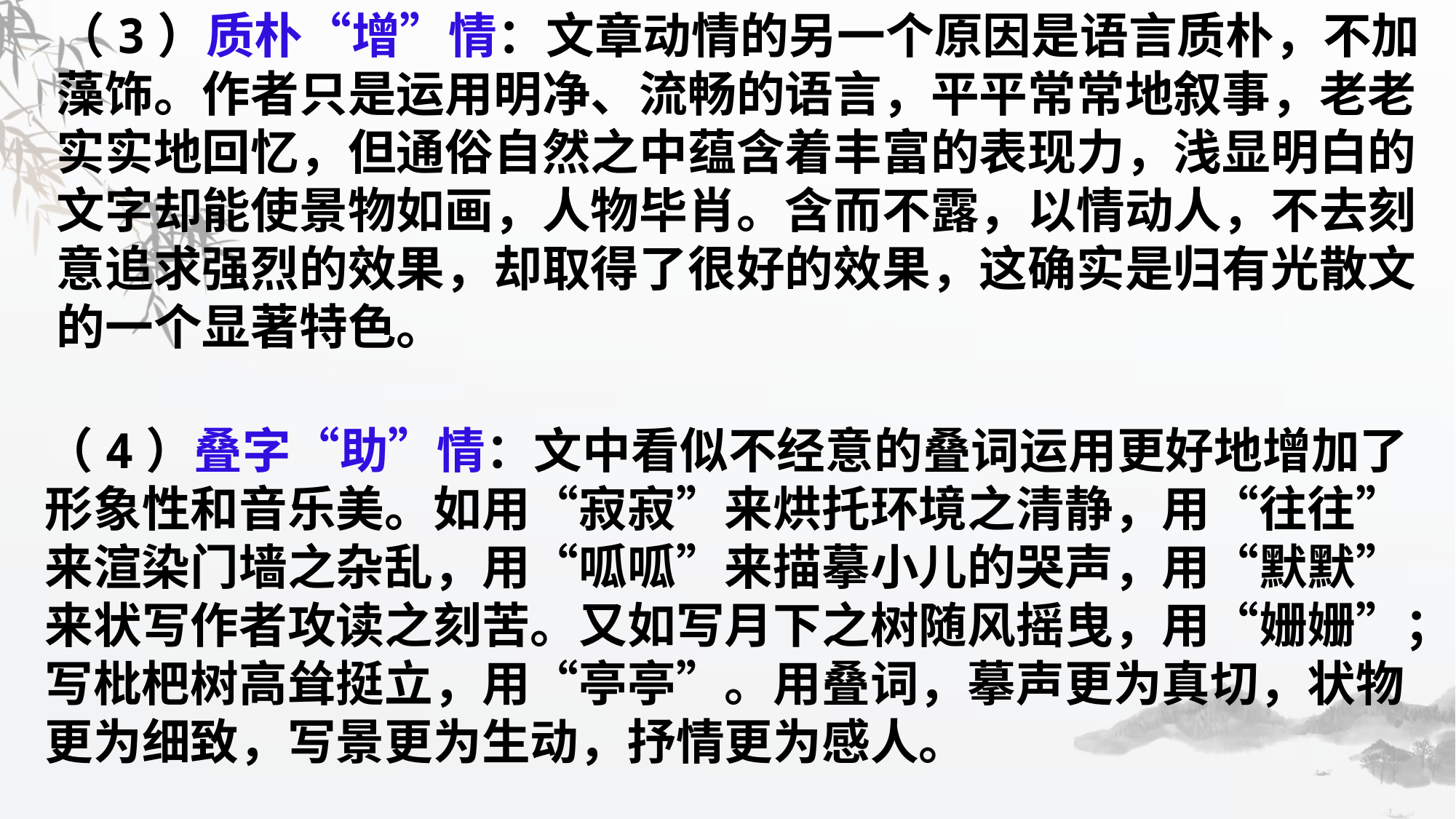

（3）质朴“增”情：文章动情的另一个原因是语言质朴，不加藻饰。作者只是运用明净、流畅的语言，平平常常地叙事，老老实实地回忆，但通俗自然之中蕴含着丰富的表现力，浅显明白的文字却能使景物如画，人物毕肖。含而不露，以情动人，不去刻意追求强烈的效果，却取得了很好的效果，这确实是归有光散文的一个显著特色。
（4）叠字“助”情：文中看似不经意的叠词运用更好地增加了形象性和音乐美。如用“寂寂”来烘托环境之清静，用“往往”来渲染门墙之杂乱，用“呱呱”来描摹小儿的哭声，用“默默”来状写作者攻读之刻苦。又如写月下之树随风摇曳，用“姗姗”；写枇杷树高耸挺立，用“亭亭”。用叠词，摹声更为真切，状物更为细致，写景更为生动，抒情更为感人。